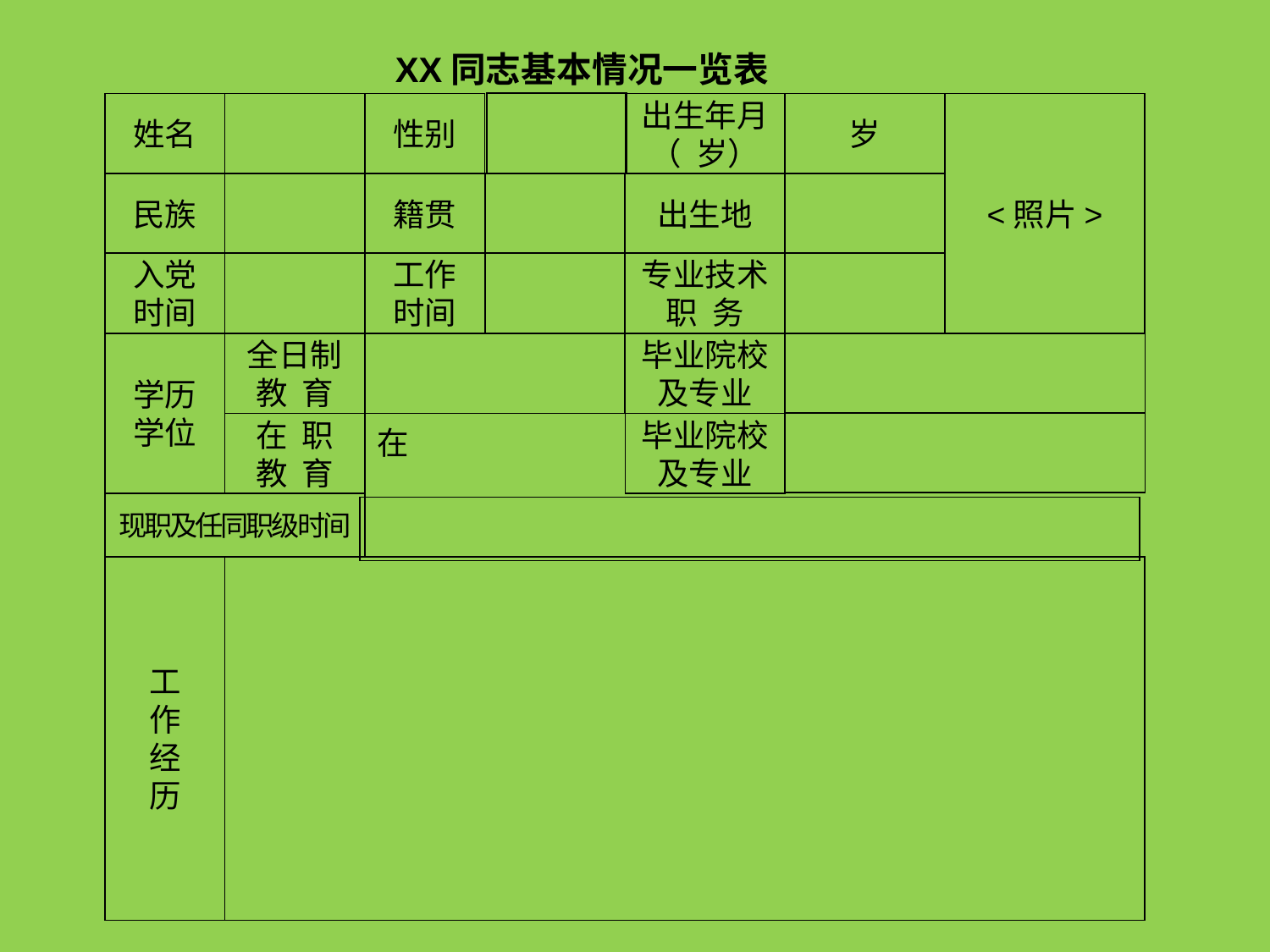

XX同志基本情况一览表

姓名

性别
出生年月
（  岁）
岁
<照片>
民族

籍贯

出生地

入党时间

工作时间

专业技术职  务

学历学位
全日制教  育

毕业院校及专业

在  职
教  育
毕业院校及专业
在
现职及任同职级时间

工
作
经
历